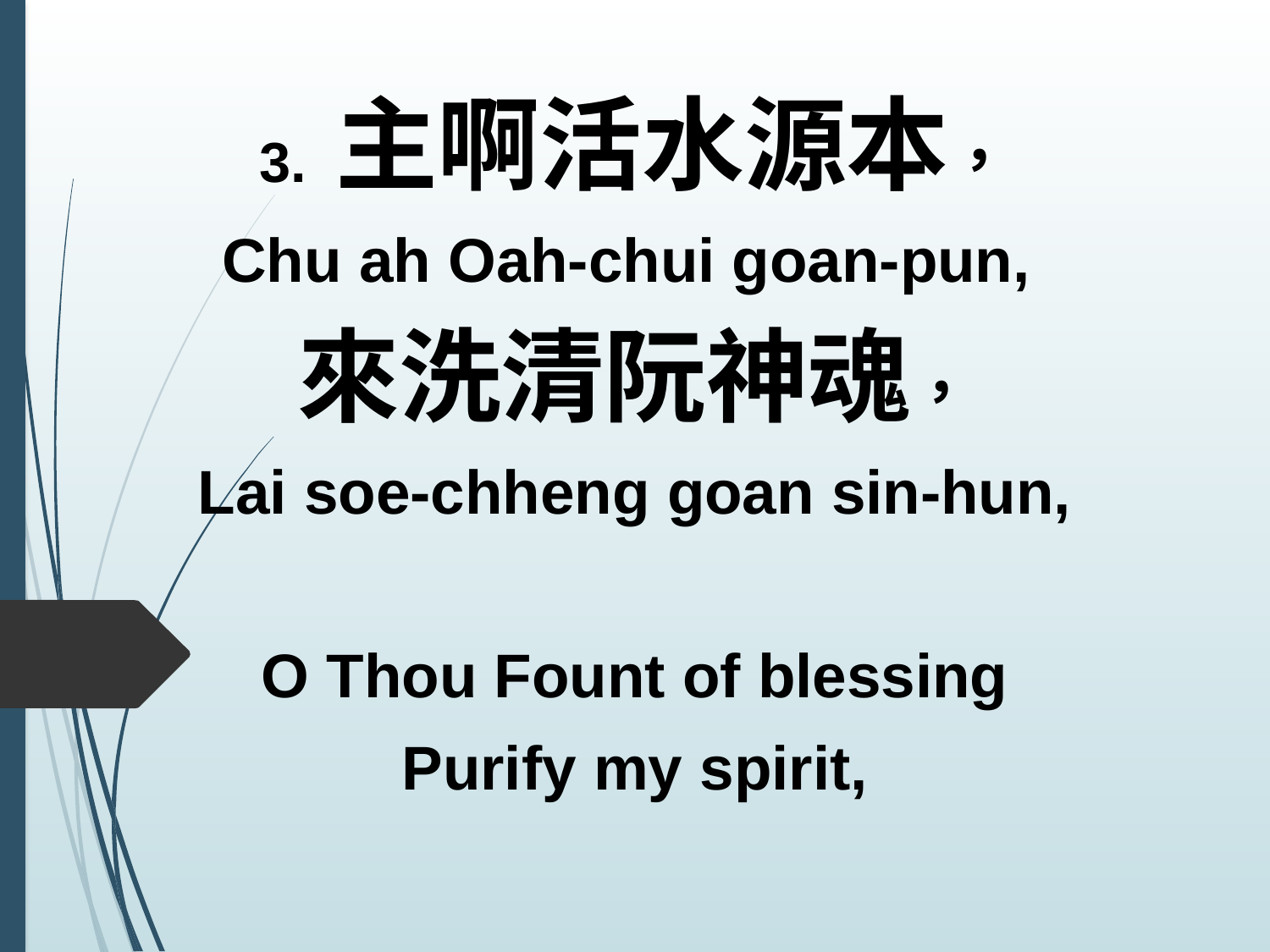

3. 主啊活水源本，
Chu ah Oah-chui goan-pun,
來洗清阮神魂，
Lai soe-chheng goan sin-hun,

O Thou Fount of blessing
Purify my spirit,